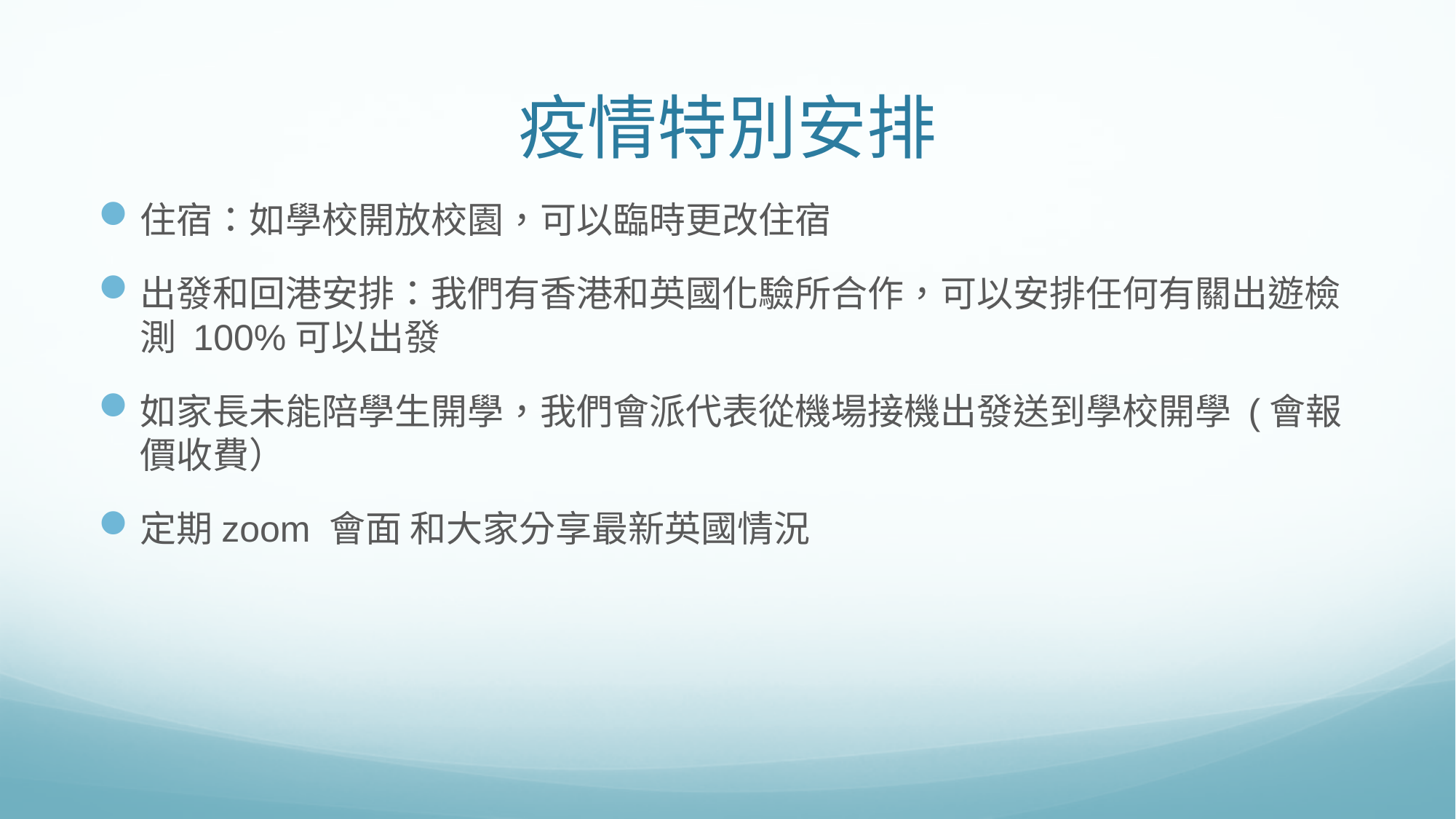

# 疫情特別安排
住宿：如學校開放校園，可以臨時更改住宿
出發和回港安排：我們有香港和英國化驗所合作，可以安排任何有關出遊檢測 100%可以出發
如家長未能陪學生開學，我們會派代表從機場接機出發送到學校開學 (會報價收費）
定期zoom 會面 和大家分享最新英國情況